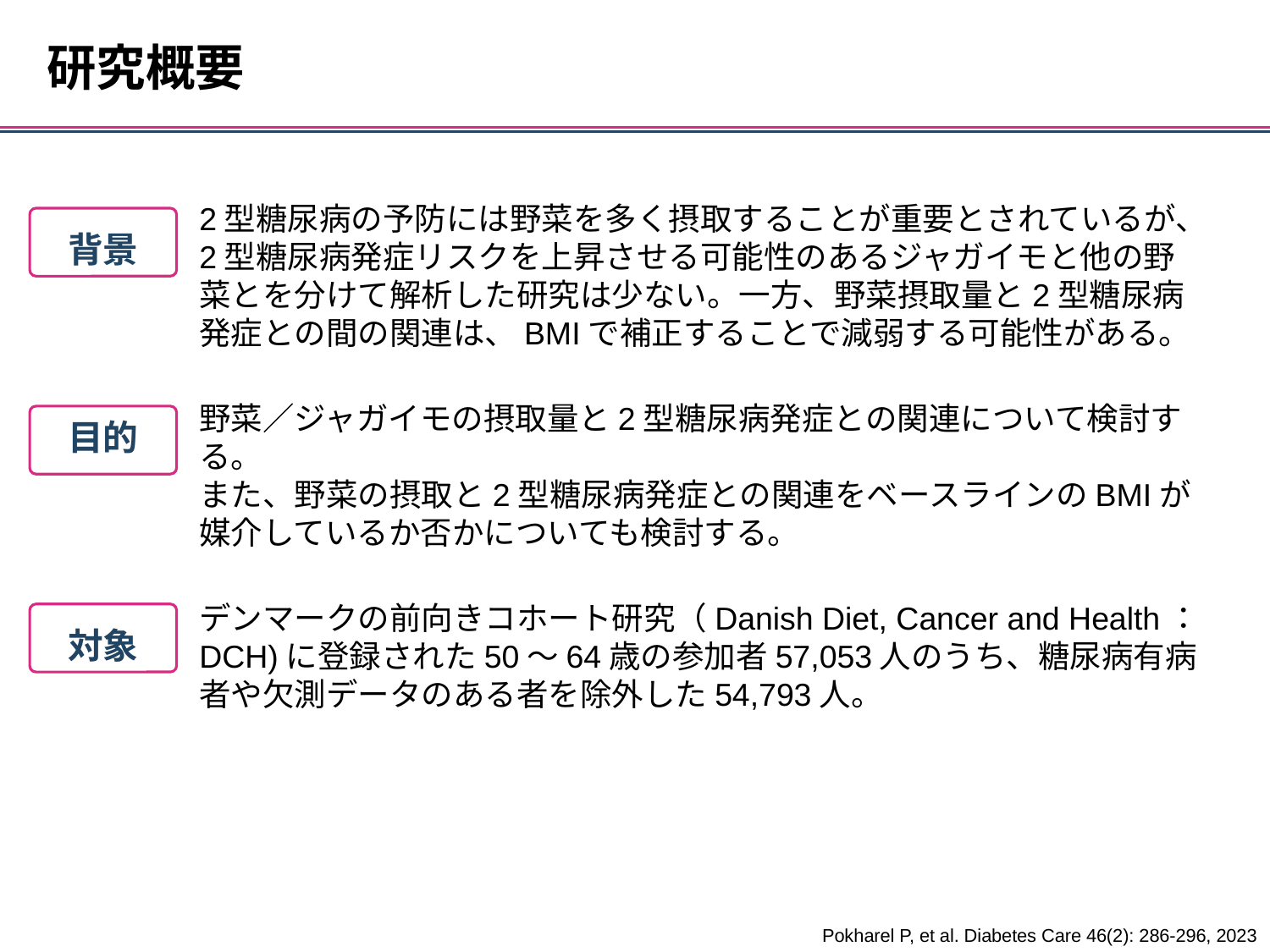

研究概要
2型糖尿病の予防には野菜を多く摂取することが重要とされているが、2型糖尿病発症リスクを上昇させる可能性のあるジャガイモと他の野菜とを分けて解析した研究は少ない。一方、野菜摂取量と2型糖尿病発症との間の関連は、BMIで補正することで減弱する可能性がある。

背景
野菜／ジャガイモの摂取量と2型糖尿病発症との関連について検討する。
また、野菜の摂取と2型糖尿病発症との関連をベースラインのBMIが媒介しているか否かについても検討する。

目的
デンマークの前向きコホート研究（Danish Diet, Cancer and Health：DCH)に登録された50～64歳の参加者57,053人のうち、糖尿病有病者や欠測データのある者を除外した54,793人。

対象
Pokharel P, et al. Diabetes Care 46(2): 286-296, 2023